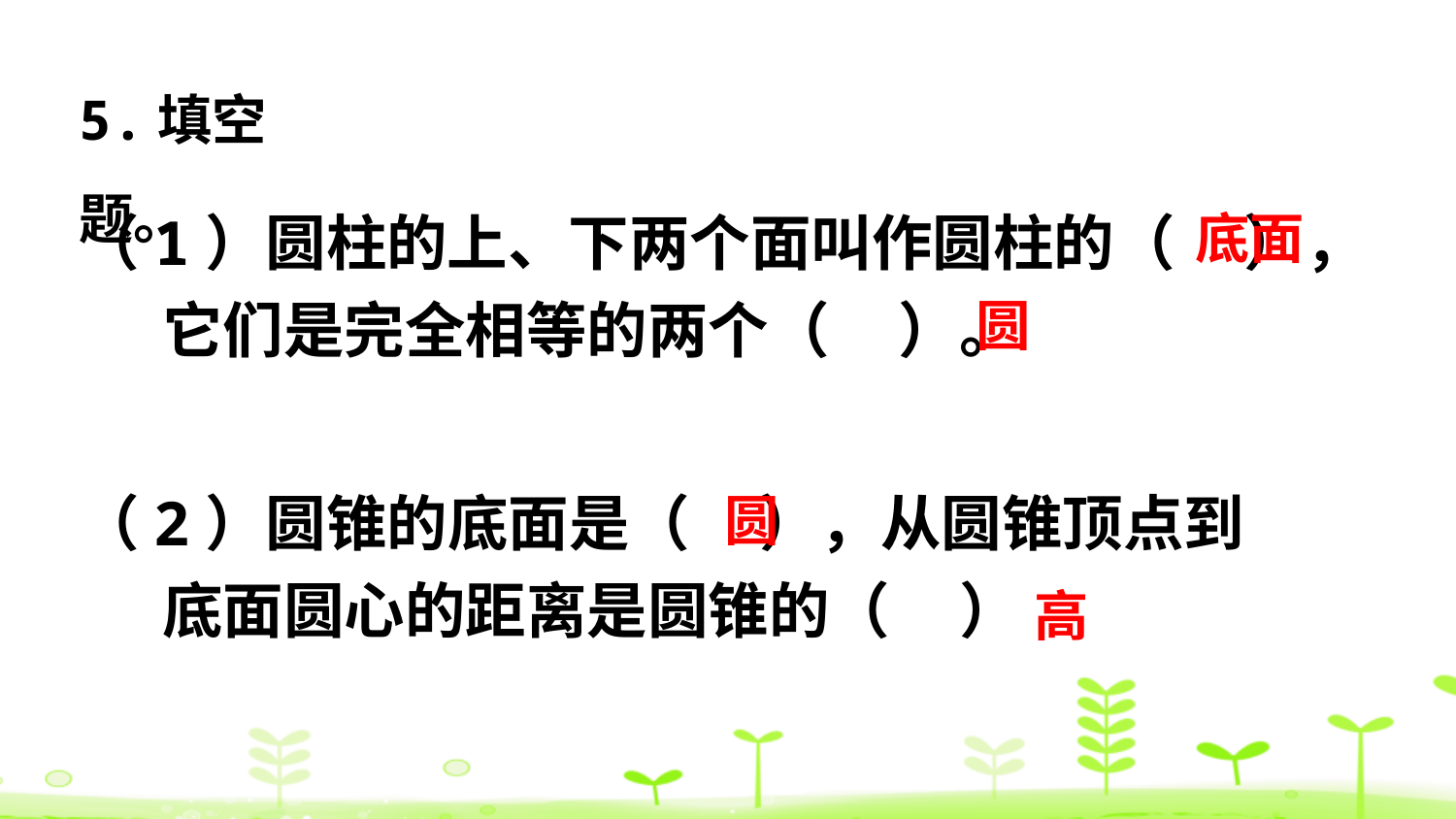

5.填空题。
（1）圆柱的上、下两个面叫作圆柱的（     ），
     它们是完全相等的两个（     ）。
底面
圆
（2）圆锥的底面是（     ），从圆锥顶点到
     底面圆心的距离是圆锥的（     ）
圆
高